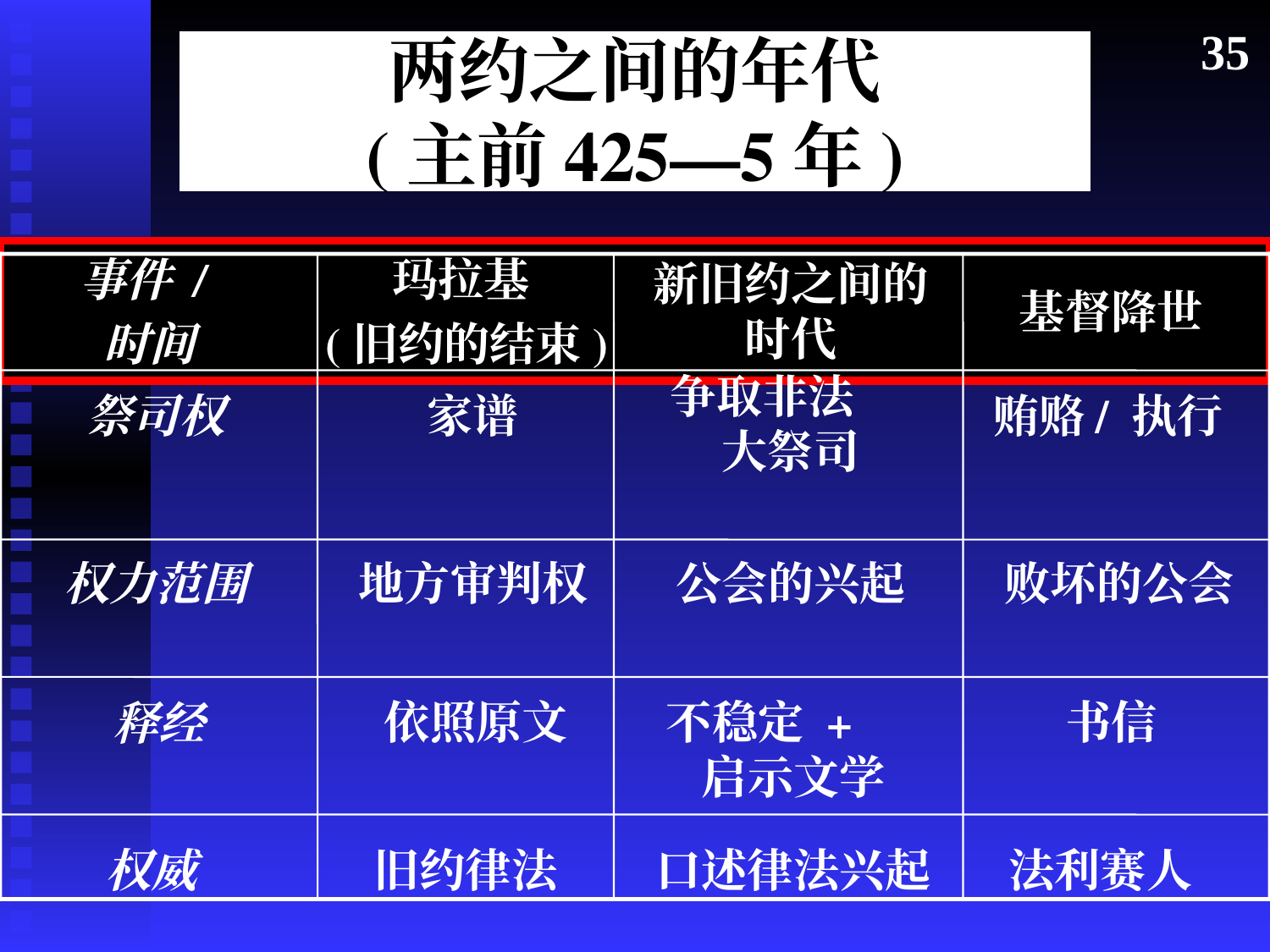

35
两约之间的年代
(主前425—5年)

事件 /
时间
玛拉基
(旧约的结束)
新旧约之间的 时代
基督降世

争取非法      大祭司

祭司权
家谱
贿赂/ 执行

权力范围
地方审判权
公会的兴起
 败坏的公会

依照原文
不稳定 +       启示文学
书信
释经

权威
旧约律法
口述律法兴起
法利赛人